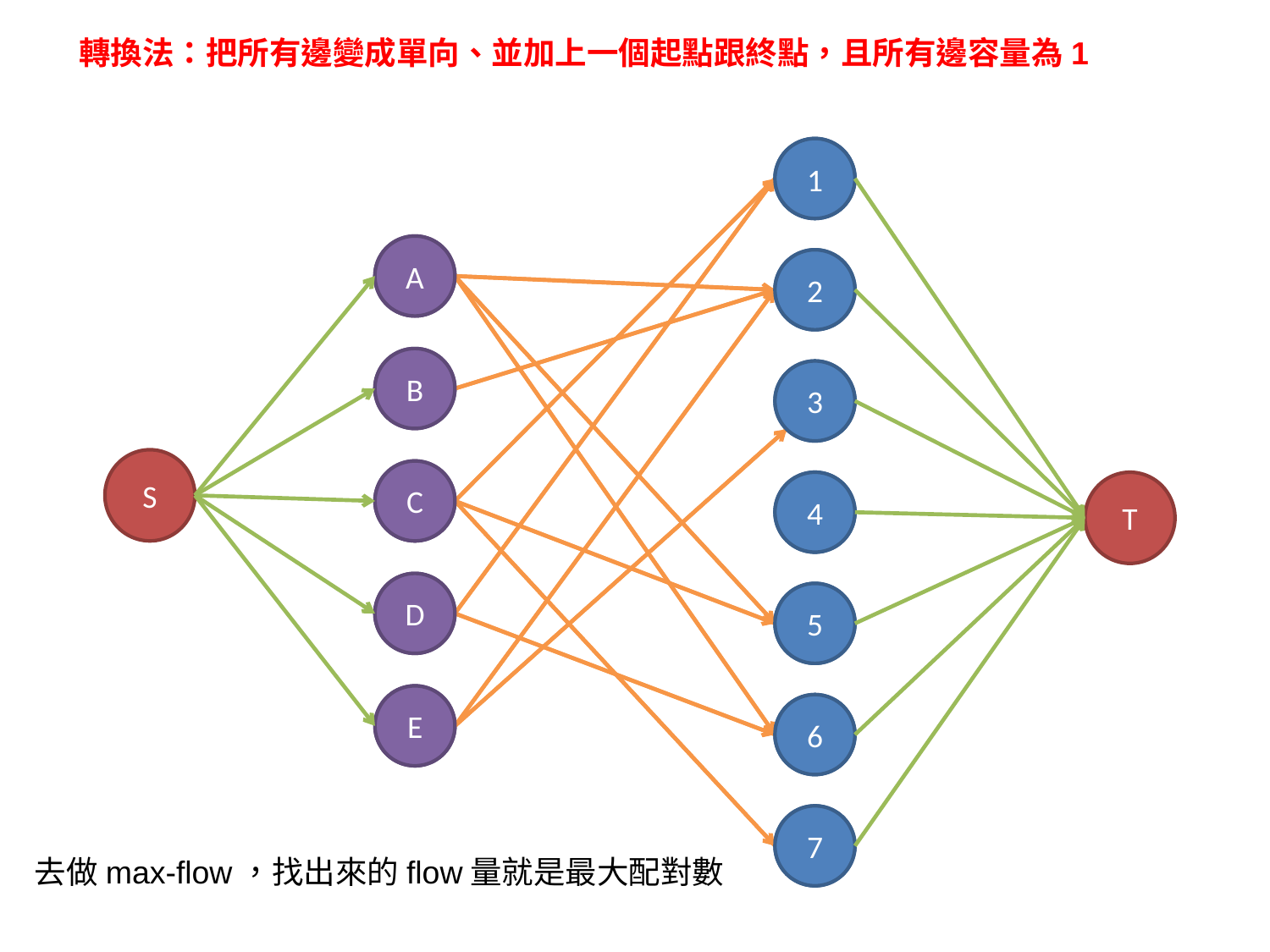

轉換法：把所有邊變成單向、並加上一個起點跟終點，且所有邊容量為1
1
A
2
B
3
C
4
D
5
E
6
7
1
A
2
B
3
C
4
D
5
E
6
7
T
S
去做max-flow，找出來的flow量就是最大配對數